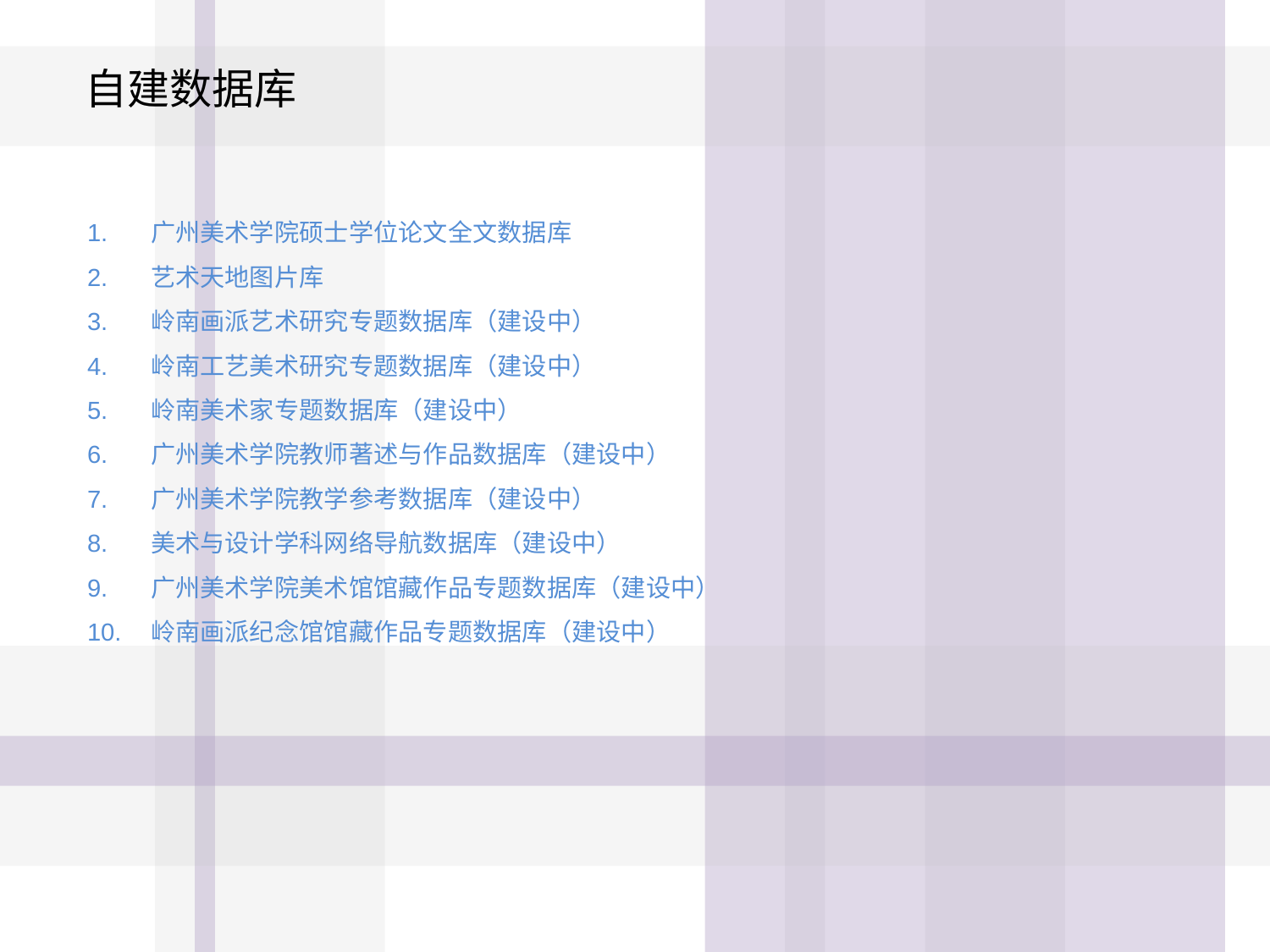

自建数据库
广州美术学院硕士学位论文全文数据库
艺术天地图片库
岭南画派艺术研究专题数据库（建设中）
岭南工艺美术研究专题数据库（建设中）
岭南美术家专题数据库（建设中）
广州美术学院教师著述与作品数据库（建设中）
广州美术学院教学参考数据库（建设中）
美术与设计学科网络导航数据库（建设中）
广州美术学院美术馆馆藏作品专题数据库（建设中）
岭南画派纪念馆馆藏作品专题数据库（建设中）